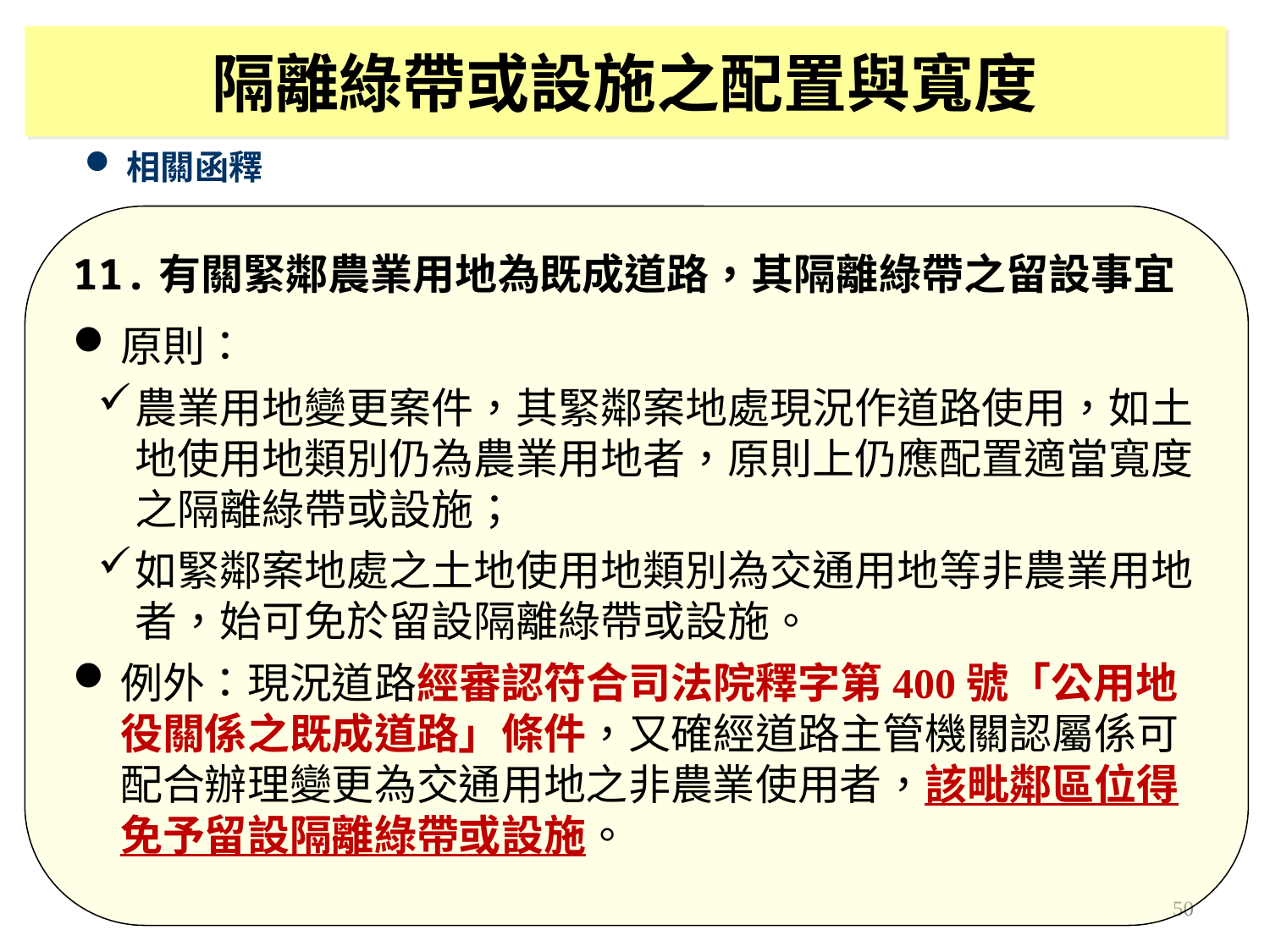

隔離綠帶或設施之配置與寬度

相關函釋
11.有關緊鄰農業用地為既成道路，其隔離綠帶之留設事宜
原則：
農業用地變更案件，其緊鄰案地處現況作道路使用，如土地使用地類別仍為農業用地者，原則上仍應配置適當寬度之隔離綠帶或設施；
如緊鄰案地處之土地使用地類別為交通用地等非農業用地者，始可免於留設隔離綠帶或設施。
例外：現況道路經審認符合司法院釋字第400號「公用地役關係之既成道路」條件，又確經道路主管機關認屬係可配合辦理變更為交通用地之非農業使用者，該毗鄰區位得免予留設隔離綠帶或設施。
50